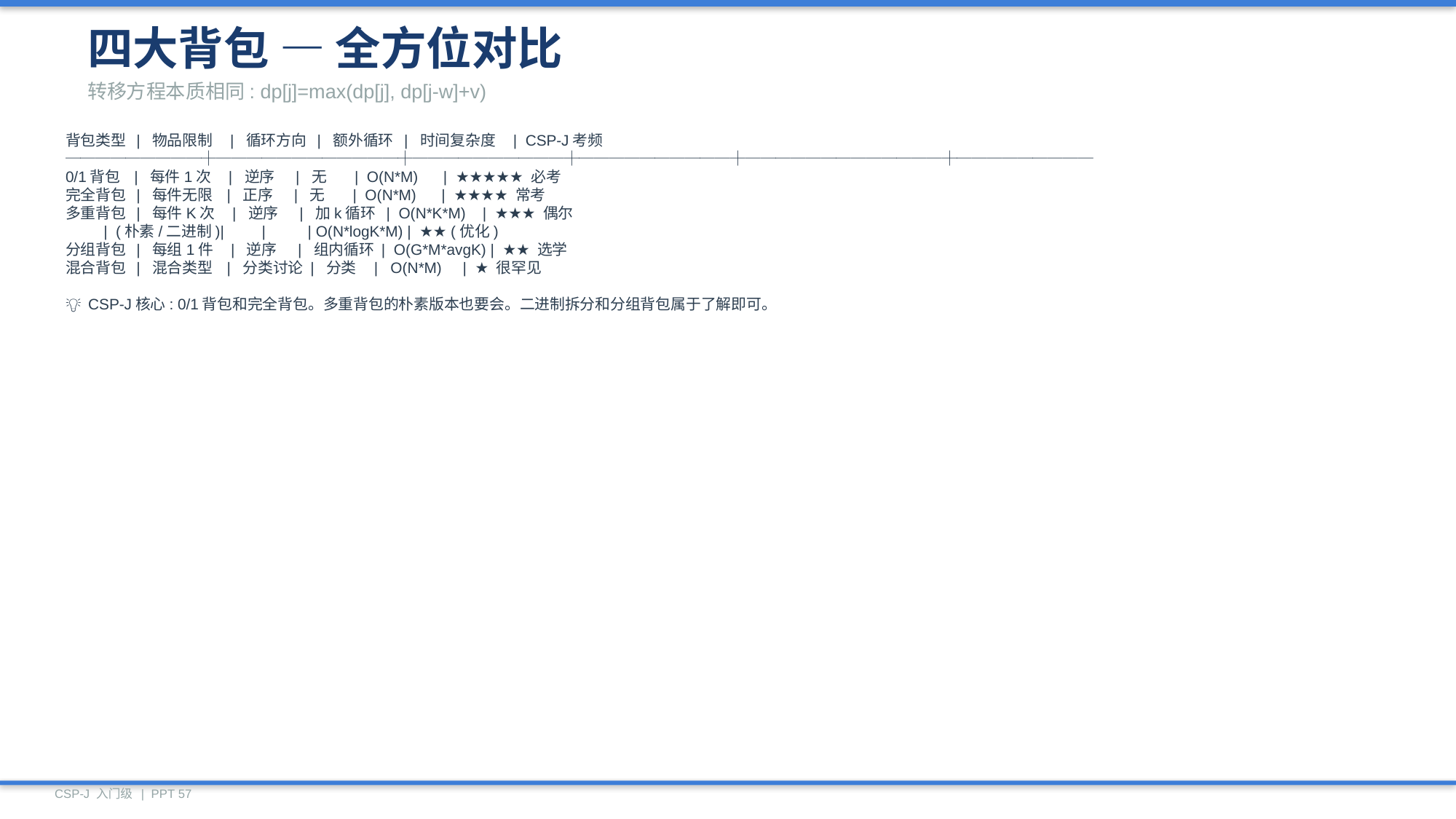

四大背包 — 全方位对比
转移方程本质相同: dp[j]=max(dp[j], dp[j-w]+v)
背包类型  |  物品限制    |  循环方向  |  额外循环  |  时间复杂度    |  CSP-J考频
─────────┼────────────┼──────────┼──────────┼─────────────┼─────────
0/1背包   |  每件1次    |  逆序     |  无       |  O(N*M)      |  ★★★★★ 必考
完全背包  |  每件无限   |  正序     |  无       |  O(N*M)      |  ★★★★ 常考
多重背包  |  每件K次    |  逆序     |  加k循环  |  O(N*K*M)    |  ★★★ 偶尔
          |  (朴素/二进制)|         |          | O(N*logK*M) |  ★★ (优化)
分组背包  |  每组1件    |  逆序     |  组内循环 |  O(G*M*avgK) |  ★★ 选学
混合背包  |  混合类型   |  分类讨论 |  分类    |   O(N*M)     |  ★ 很罕见
💡 CSP-J核心: 0/1背包和完全背包。多重背包的朴素版本也要会。二进制拆分和分组背包属于了解即可。

CSP-J 入门级  |  PPT 57